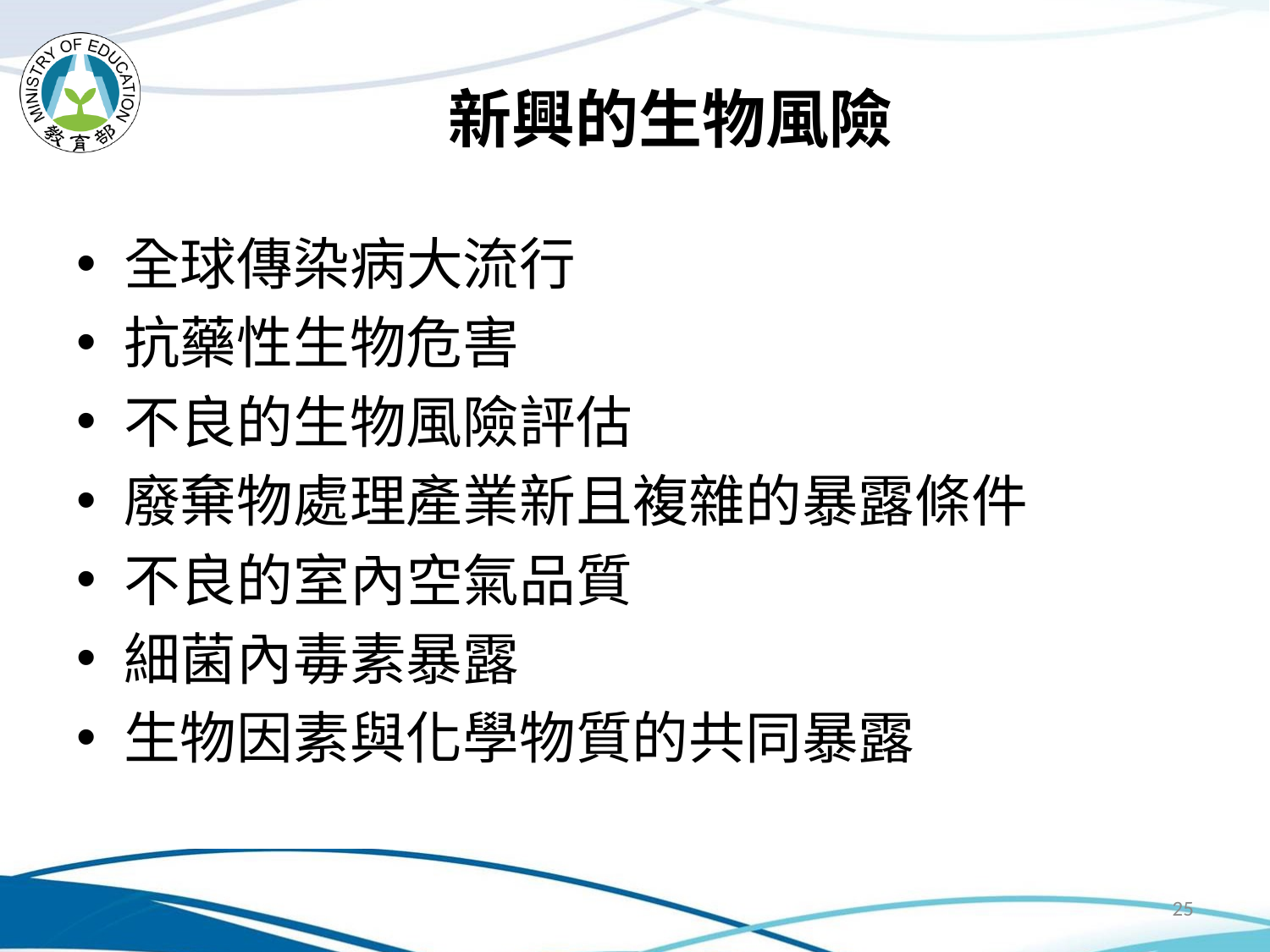

# 新興的生物風險
全球傳染病大流行
抗藥性生物危害
不良的生物風險評估
廢棄物處理產業新且複雜的暴露條件
不良的室內空氣品質
細菌內毒素暴露
生物因素與化學物質的共同暴露
25